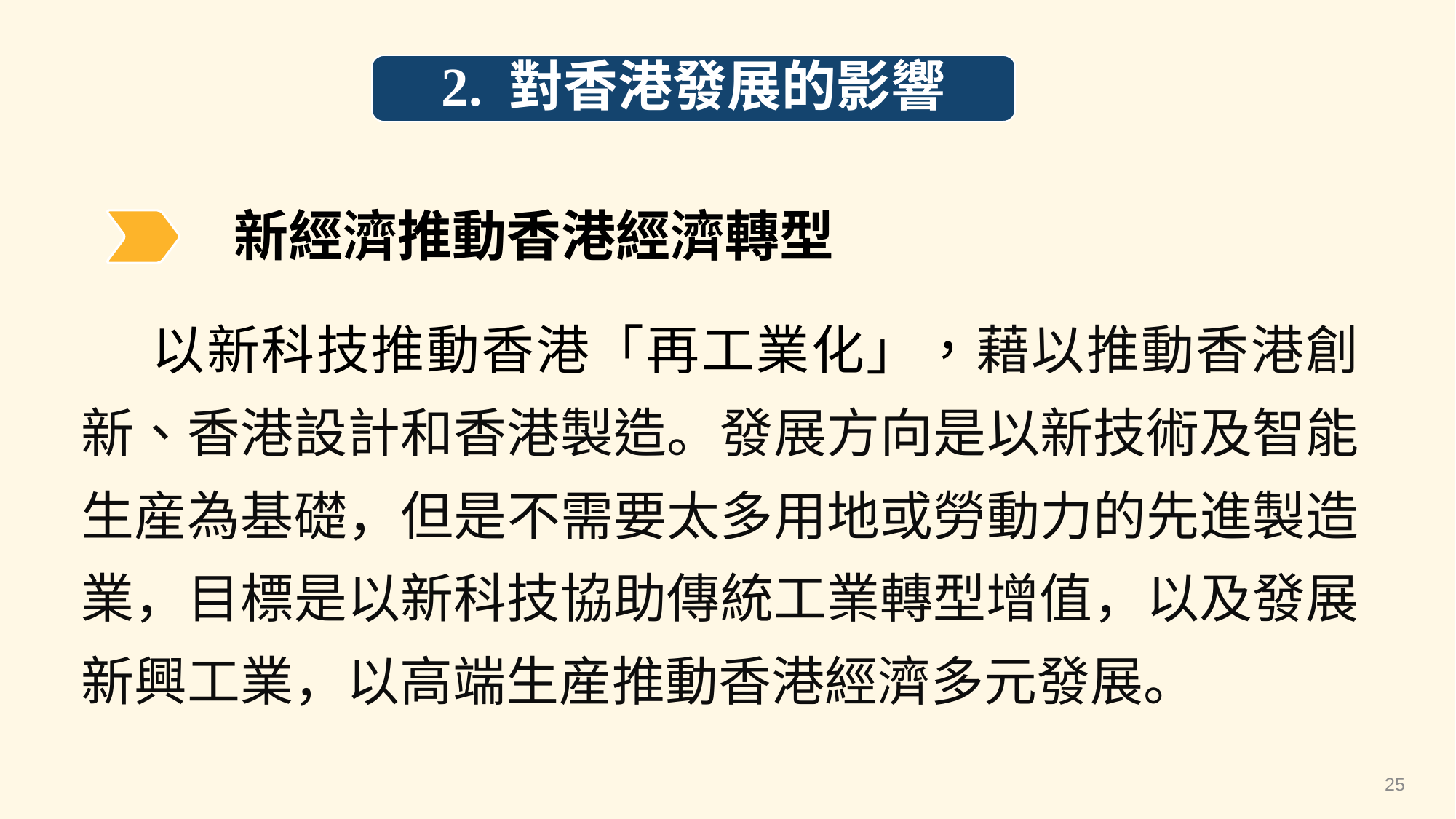

2. 對香港發展的影響
新經濟推動香港經濟轉型

    以新科技推動香港「再工業化」，藉以推動香港創新、香港設計和香港製造​。發展方向是以新技術及智能生産為基礎，但是不需要太多用地或勞動力的先進製造業，目標是以新科技協助傳統工業轉型增值，以及發展新興工業，以高端生産推動香港經濟多元發展。